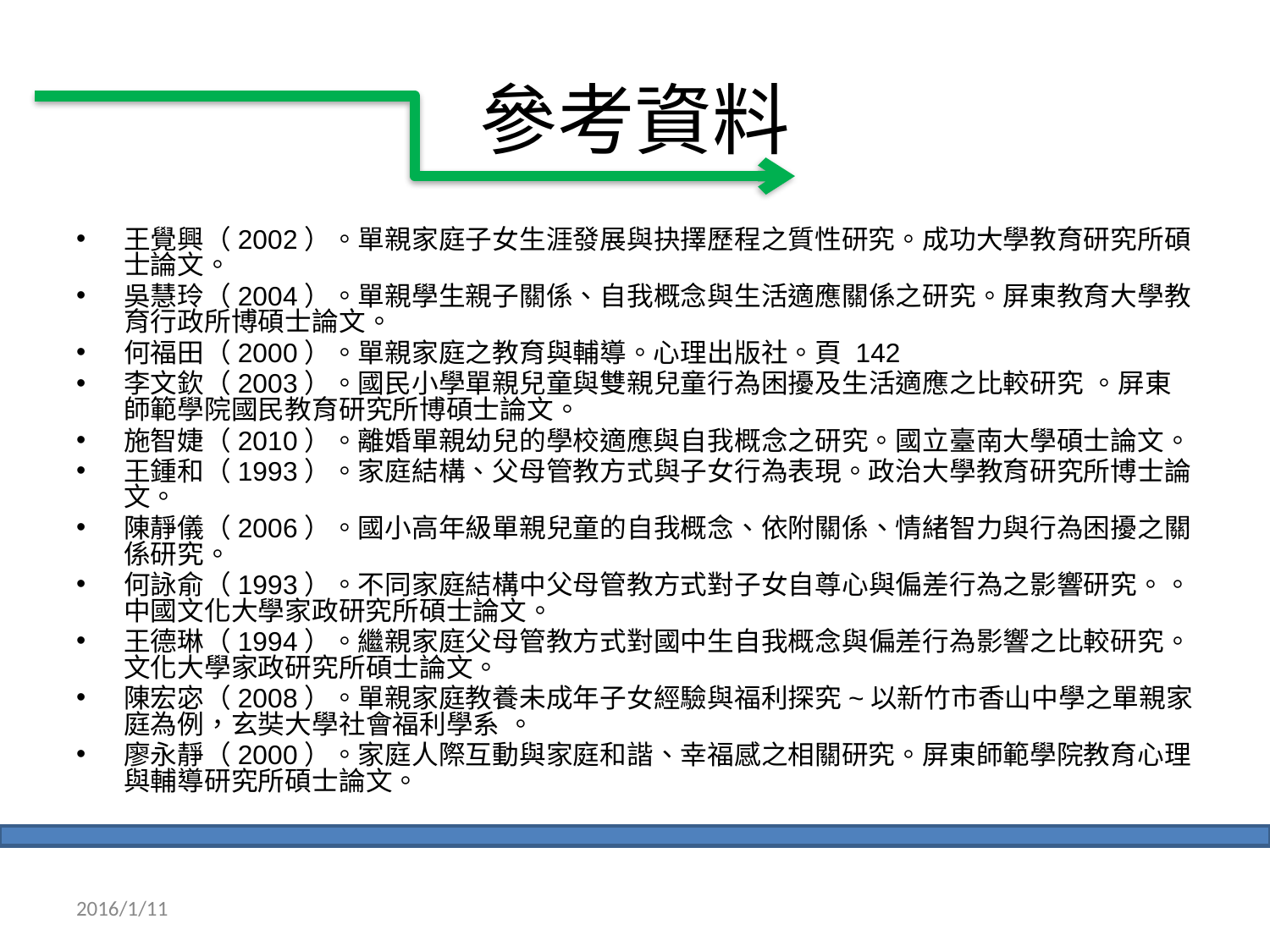

# 參考資料
王覺興（2002）。單親家庭子女生涯發展與抉擇歷程之質性研究。成功大學教育研究所碩士論文。
吳慧玲（2004）。單親學生親子關係、自我概念與生活適應關係之研究。屏東教育大學教育行政所博碩士論文。
何福田（2000）。單親家庭之教育與輔導。心理出版社。頁 142
李文欽（2003）。國民小學單親兒童與雙親兒童行為困擾及生活適應之比較研究 。屏東師範學院國民教育研究所博碩士論文。
施智婕（2010）。離婚單親幼兒的學校適應與自我概念之研究。國立臺南大學碩士論文。
王鍾和（1993）。家庭結構、父母管教方式與子女行為表現。政治大學教育研究所博士論文。
陳靜儀（2006）。國小高年級單親兒童的自我概念、依附關係、情緒智力與行為困擾之關係研究。
何詠俞（1993）。不同家庭結構中父母管教方式對子女自尊心與偏差行為之影響研究。。中國文化大學家政研究所碩士論文。
王德琳（1994）。繼親家庭父母管教方式對國中生自我概念與偏差行為影響之比較研究。文化大學家政研究所碩士論文。
陳宏宓（2008）。單親家庭教養未成年子女經驗與福利探究~以新竹市香山中學之單親家庭為例，玄奘大學社會福利學系 。
廖永靜（2000）。家庭人際互動與家庭和諧、幸福感之相關研究。屏東師範學院教育心理與輔導研究所碩士論文。

2016/1/11